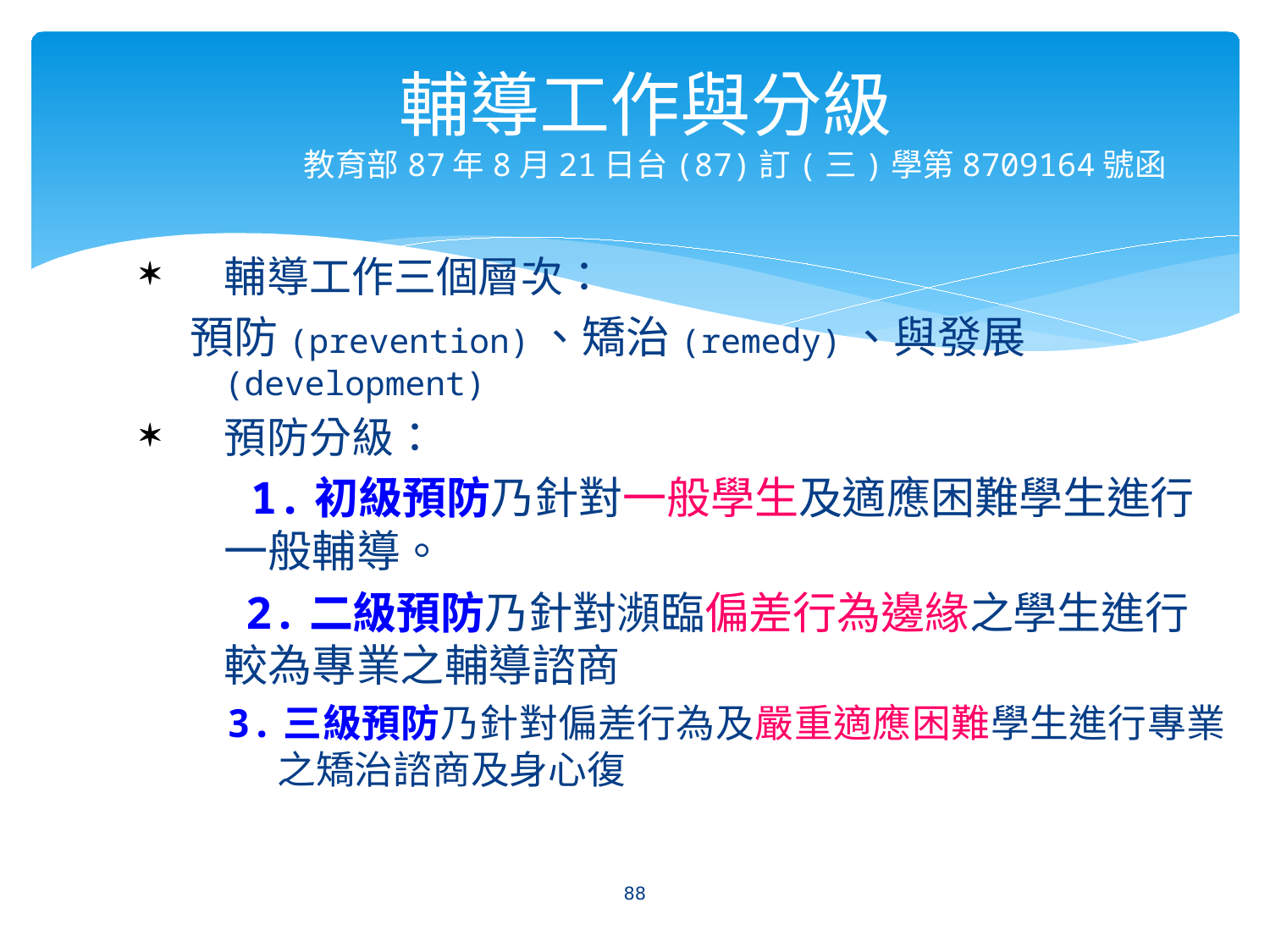

# 輔導工作與分級 教育部87年8月21日台(87)訂(三)學第8709164號函
輔導工作三個層次：
    預防(prevention)、矯治(remedy)、與發展(development)
預防分級：
     1.初級預防乃針對一般學生及適應困難學生進行一般輔導。
    2.二級預防乃針對瀕臨偏差行為邊緣之學生進行較為專業之輔導諮商
 3.三級預防乃針對偏差行為及嚴重適應困難學生進行專業之矯治諮商及身心復
88